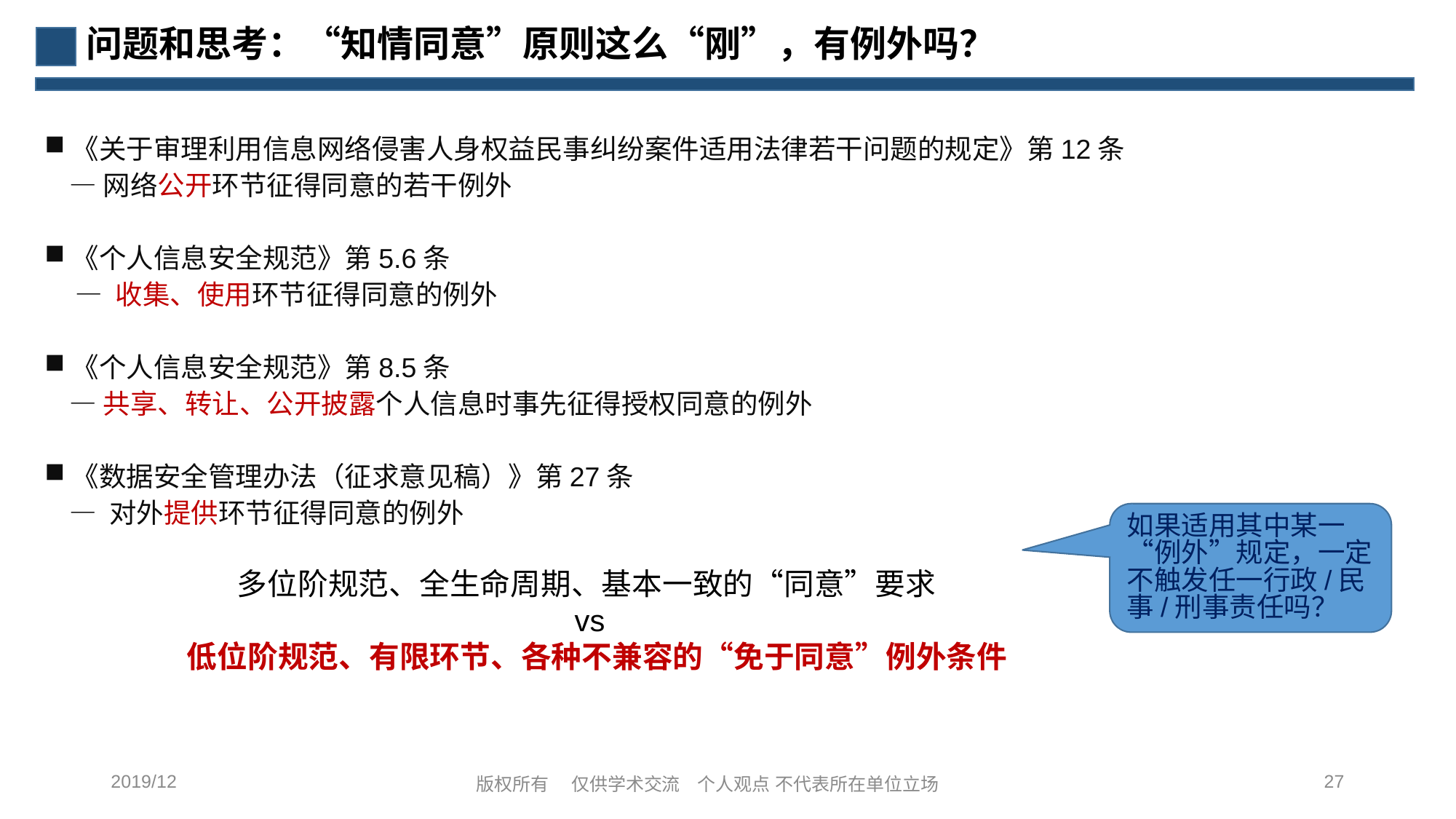

# 问题和思考：“知情同意”原则这么“刚”，有例外吗？

《关于审理利用信息网络侵害人身权益民事纠纷案件适用法律若干问题的规定》第12条
    —网络公开环节征得同意的若干例外

《个人信息安全规范》第5.6条
     — 收集、使用环节征得同意的例外

《个人信息安全规范》第8.5条
    —共享、转让、公开披露个人信息时事先征得授权同意的例外

《数据安全管理办法（征求意见稿）》第27条
    — 对外提供环节征得同意的例外

多位阶规范、全生命周期、基本一致的“同意”要求
vs
  低位阶规范、有限环节、各种不兼容的“免于同意”例外条件

如果适用其中某一“例外”规定，一定不触发任一行政/民事/刑事责任吗？
2019/12
27
版权所有    仅供学术交流   个人观点 不代表所在单位立场